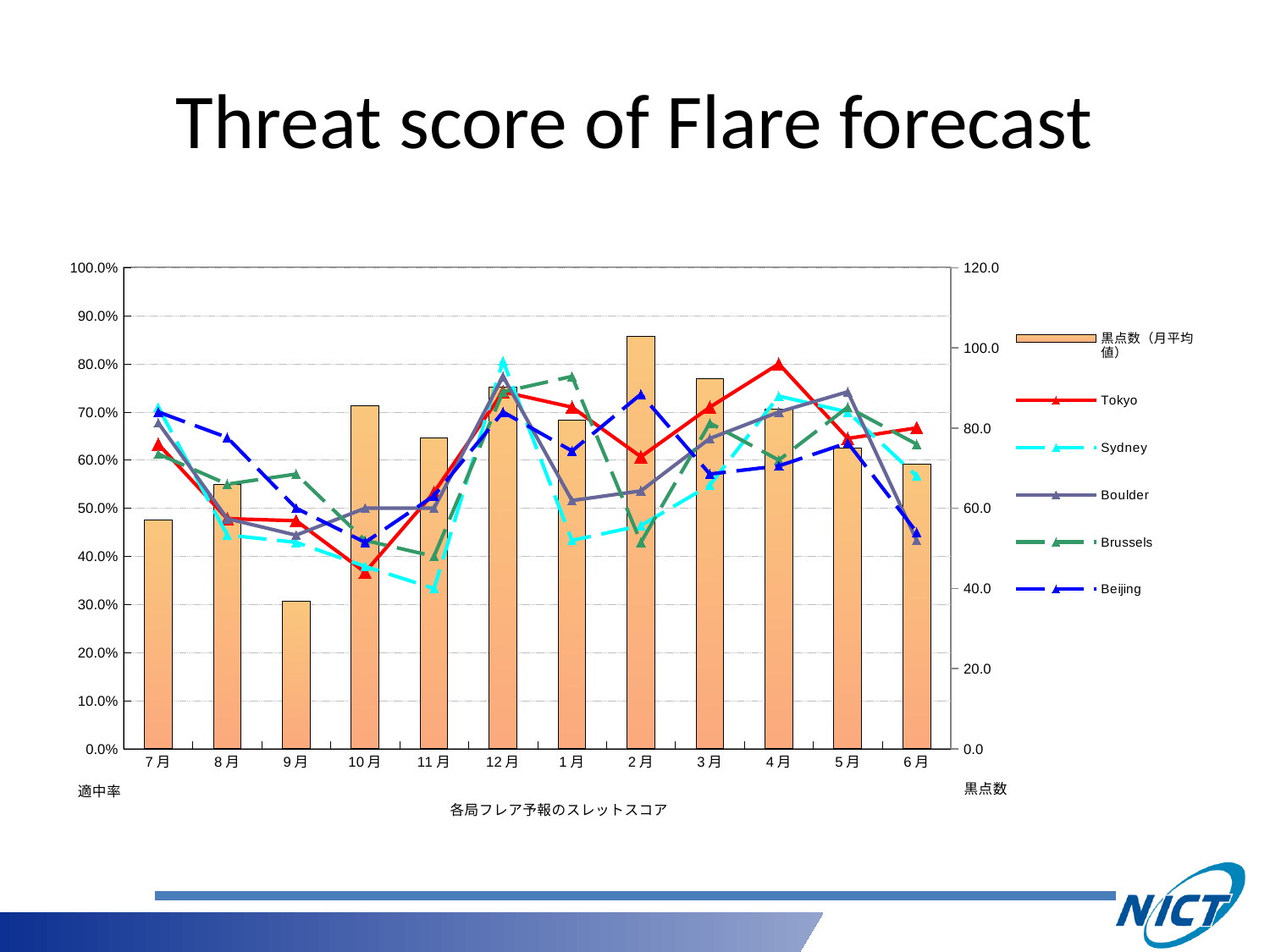

# Threat score of Flare forecast

### Chart: 各局フレア予報のスレットスコア

| Category | 黒点数（月平均値） | Tokyo | Sydney | Boulder | Brussels | Beijing |
|---|---|---|---|---|---|---|